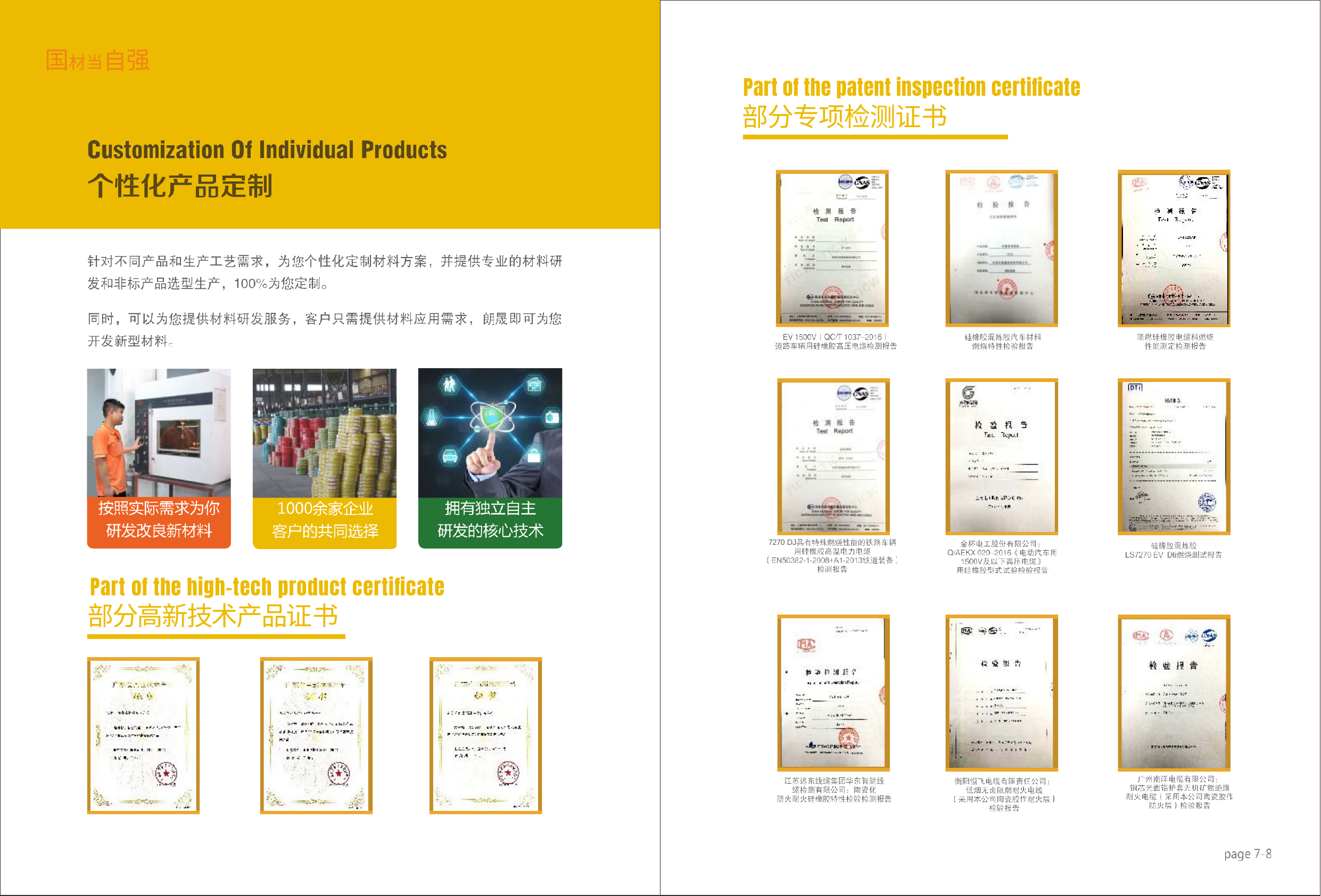

# 国材当自强
Part of the patent inspection certiﬁcate
部分专项检测证书

7270 DJ

Part of the high-tech product certiﬁcate
部分高新技术产品证书